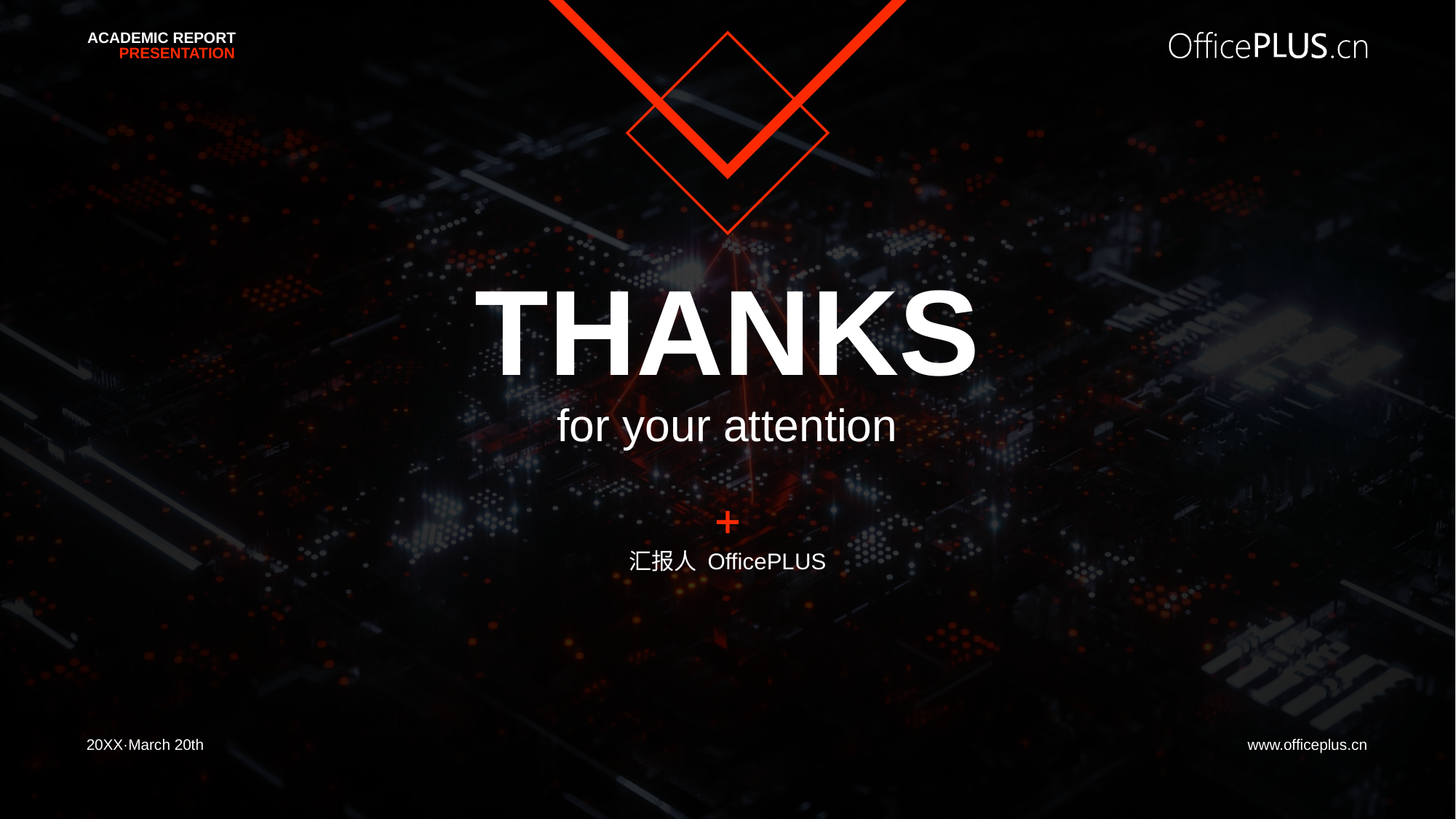

THANKS
for your attention

汇报人 OfficePLUS
20XX·March 20th
www.officeplus.cn